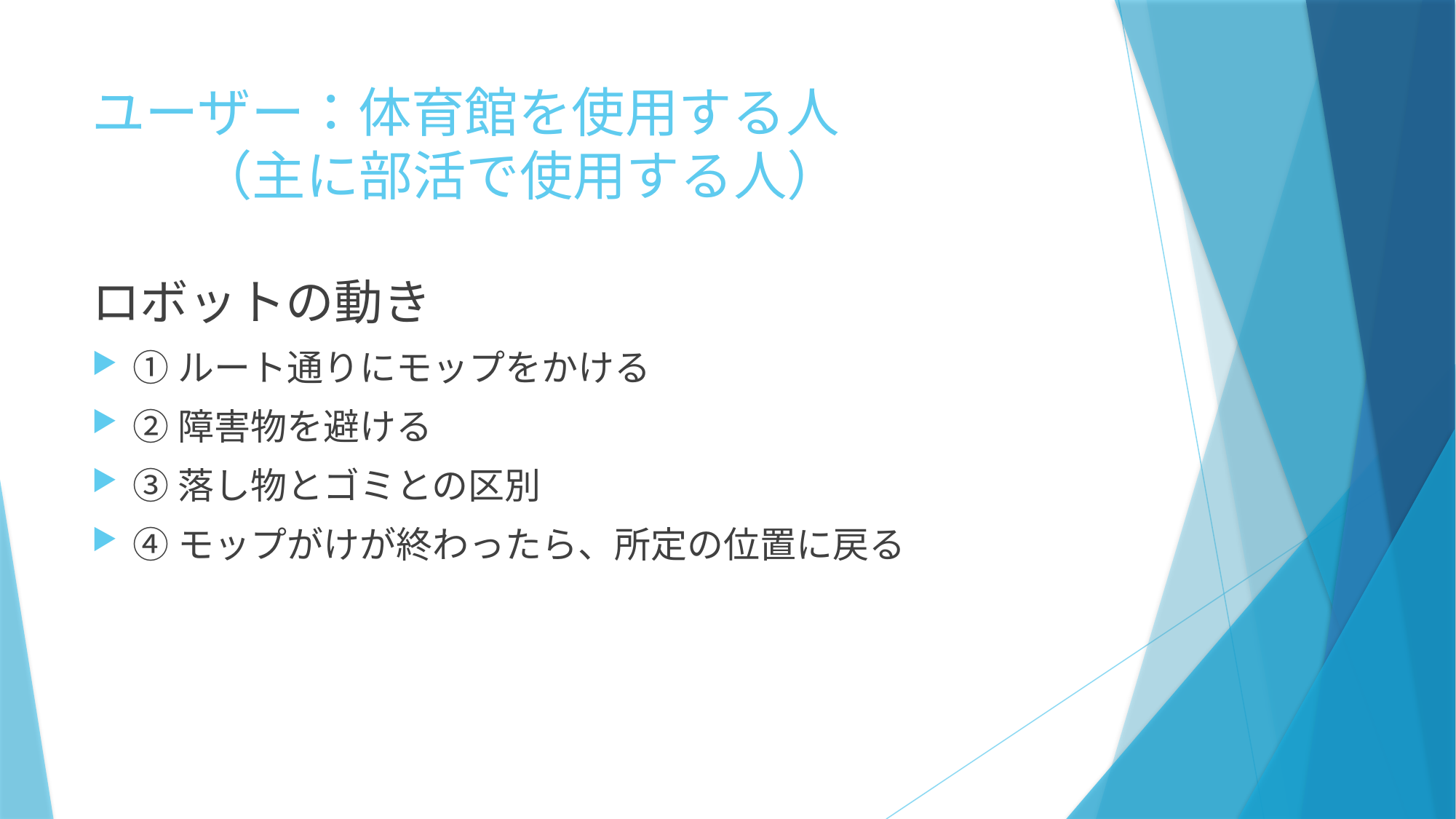

# ユーザー：体育館を使用する人 （主に部活で使用する人）
ロボットの動き
➀ルート通りにモップをかける
➁障害物を避ける
➂落し物とゴミとの区別
➃モップがけが終わったら、所定の位置に戻る